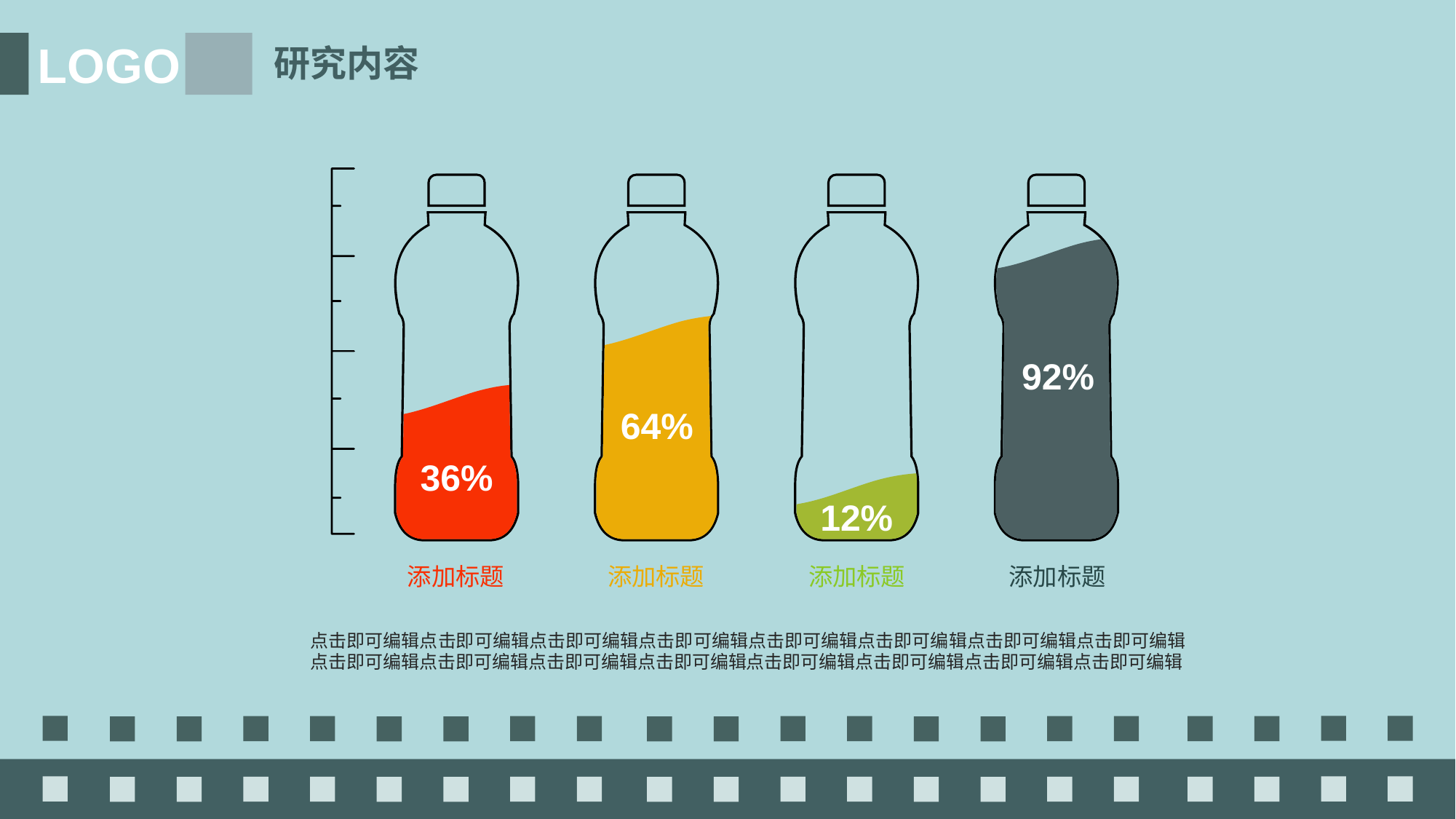

LOGO

研究内容

92%

64%
36%

12%
添加标题
添加标题
添加标题
添加标题
点击即可编辑点击即可编辑点击即可编辑点击即可编辑点击即可编辑点击即可编辑点击即可编辑点击即可编辑点击即可编辑点击即可编辑点击即可编辑点击即可编辑点击即可编辑点击即可编辑点击即可编辑点击即可编辑